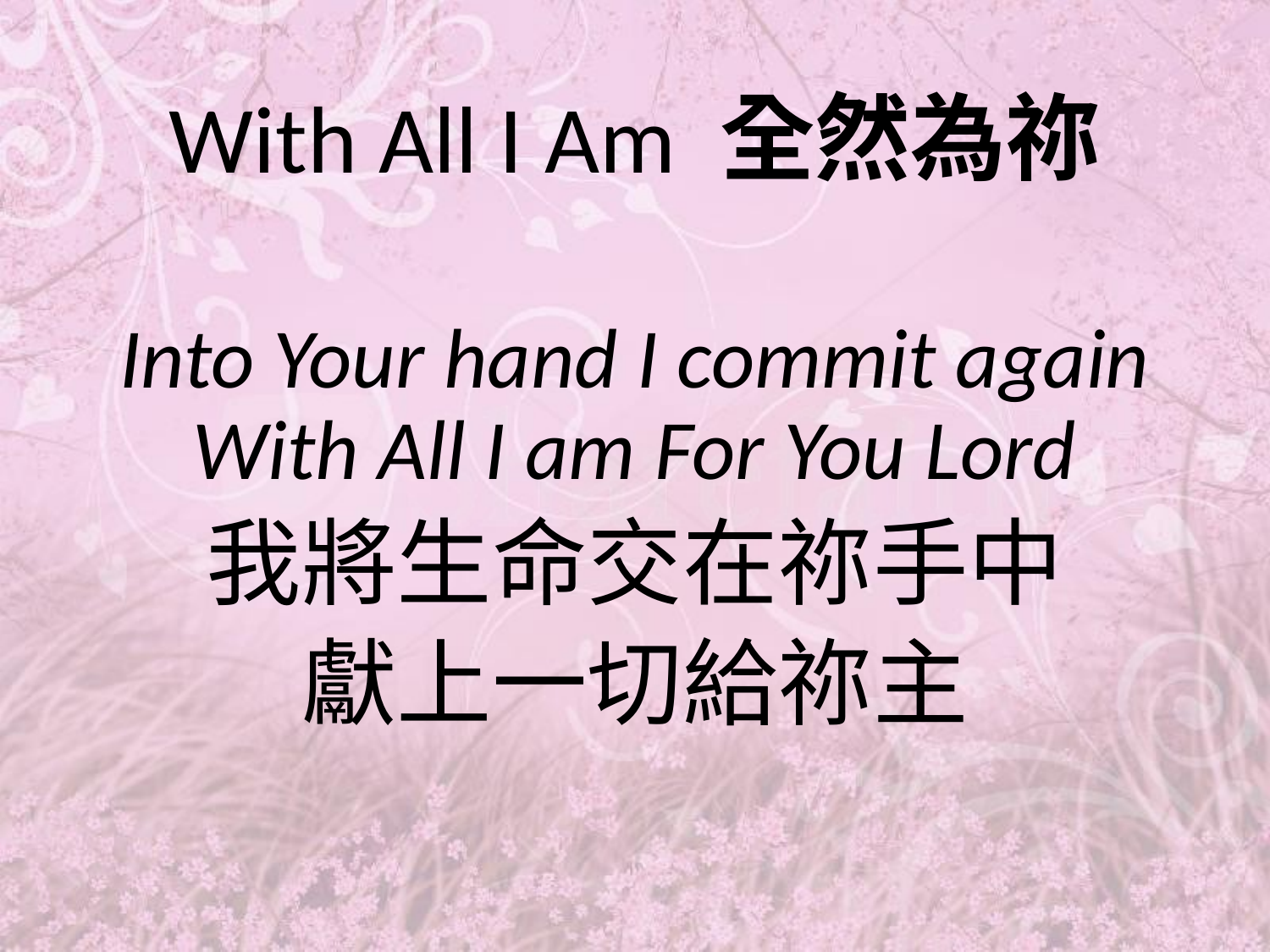

# With All I Am 全然為祢
Into Your hand I commit again
With All I am For You Lord
我將生命交在祢手中
獻上一切給祢主